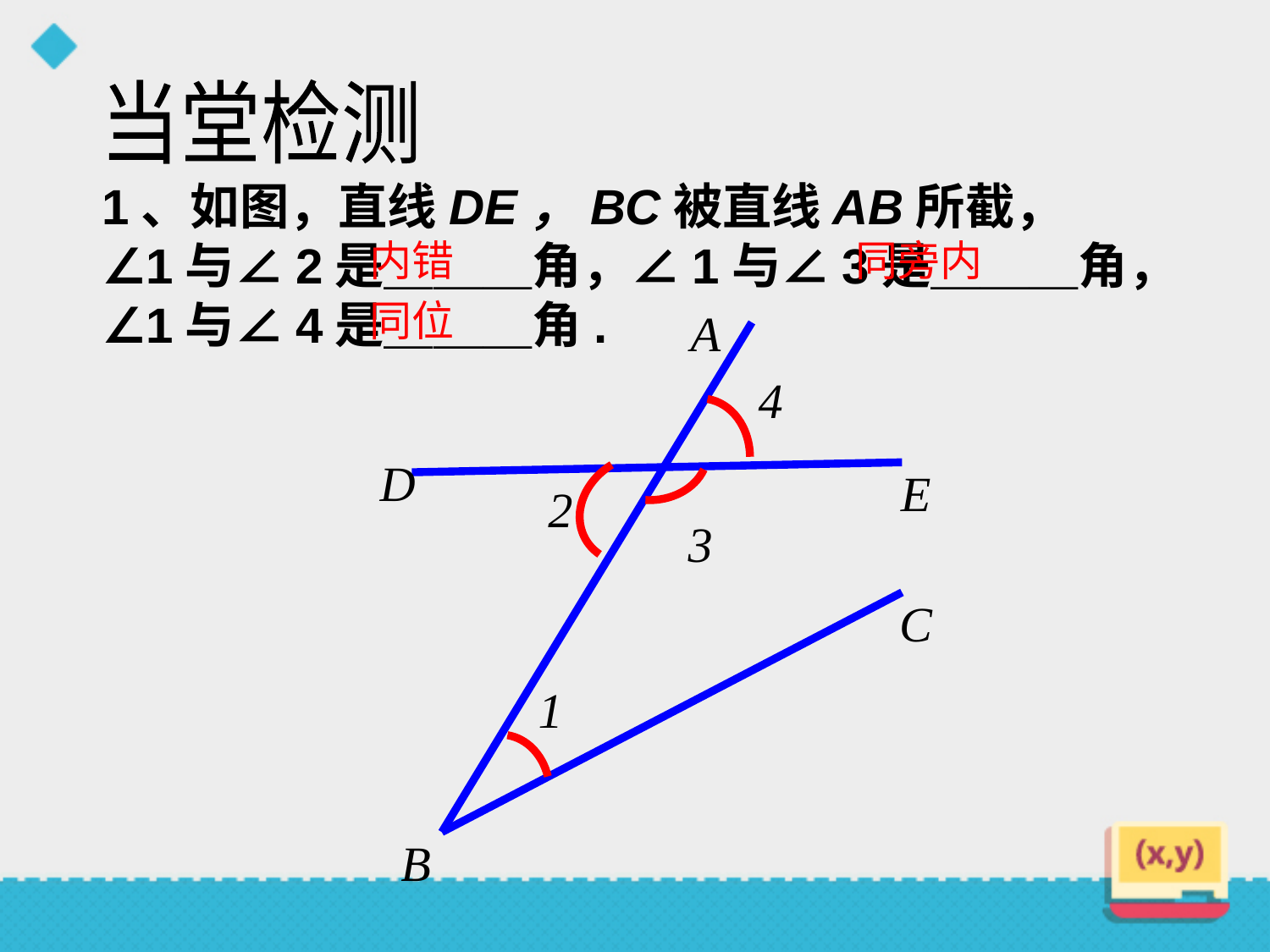

当堂检测
1、如图，直线DE，BC被直线AB所截，
∠1与∠2是＿＿＿角，∠1与∠3是＿＿＿角，
∠1与∠4是＿＿＿角.
内错
同旁内
同位
A

4

D

E

2

3
C

1

B